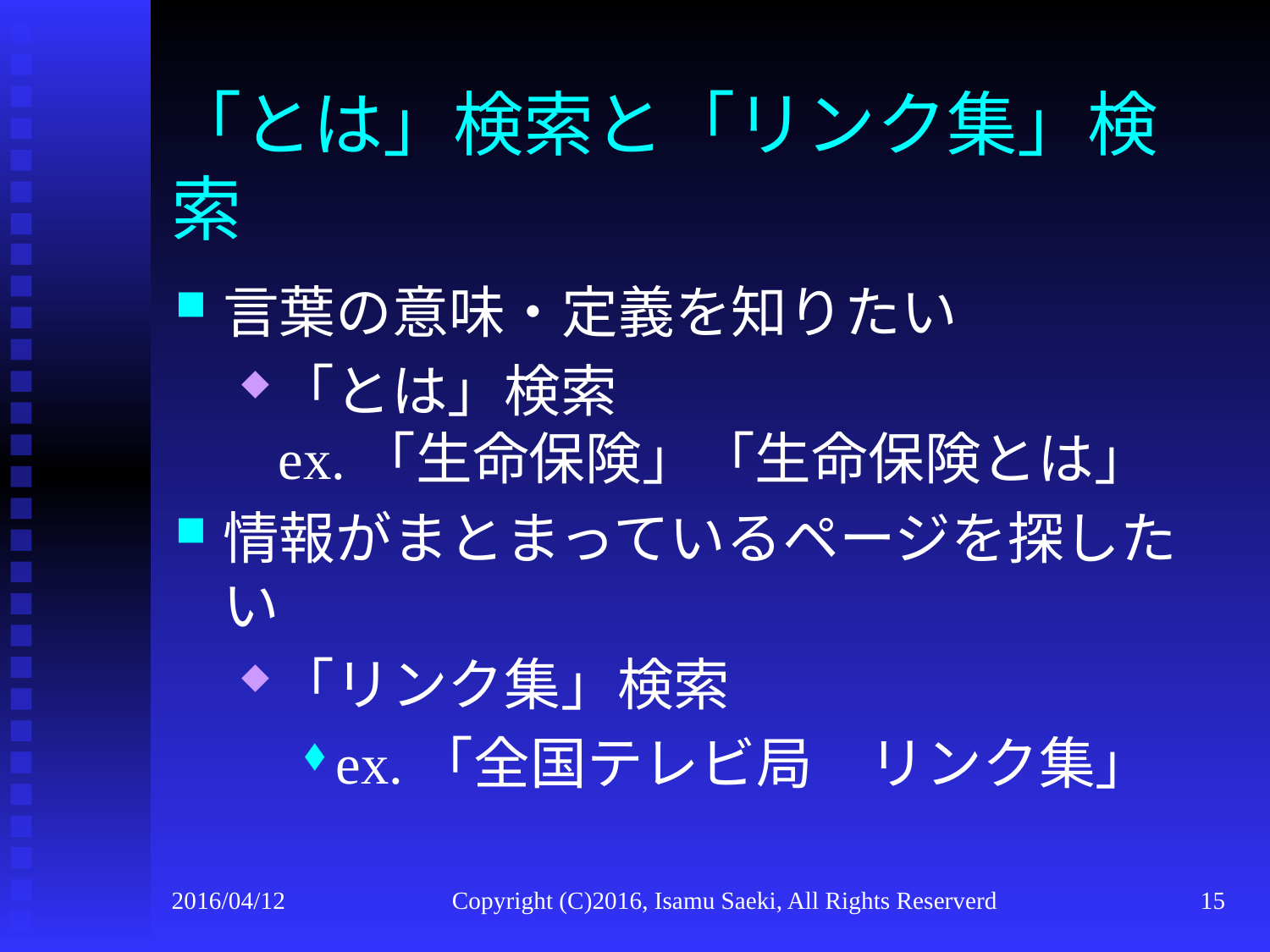

# 「とは」検索と「リンク集」検索
言葉の意味・定義を知りたい
「とは」検索
ex.「生命保険」「生命保険とは」
情報がまとまっているページを探したい
「リンク集」検索
ex.「全国テレビ局　リンク集」

2016/04/12
Copyright (C)2016, Isamu Saeki, All Rights Reserverd
15